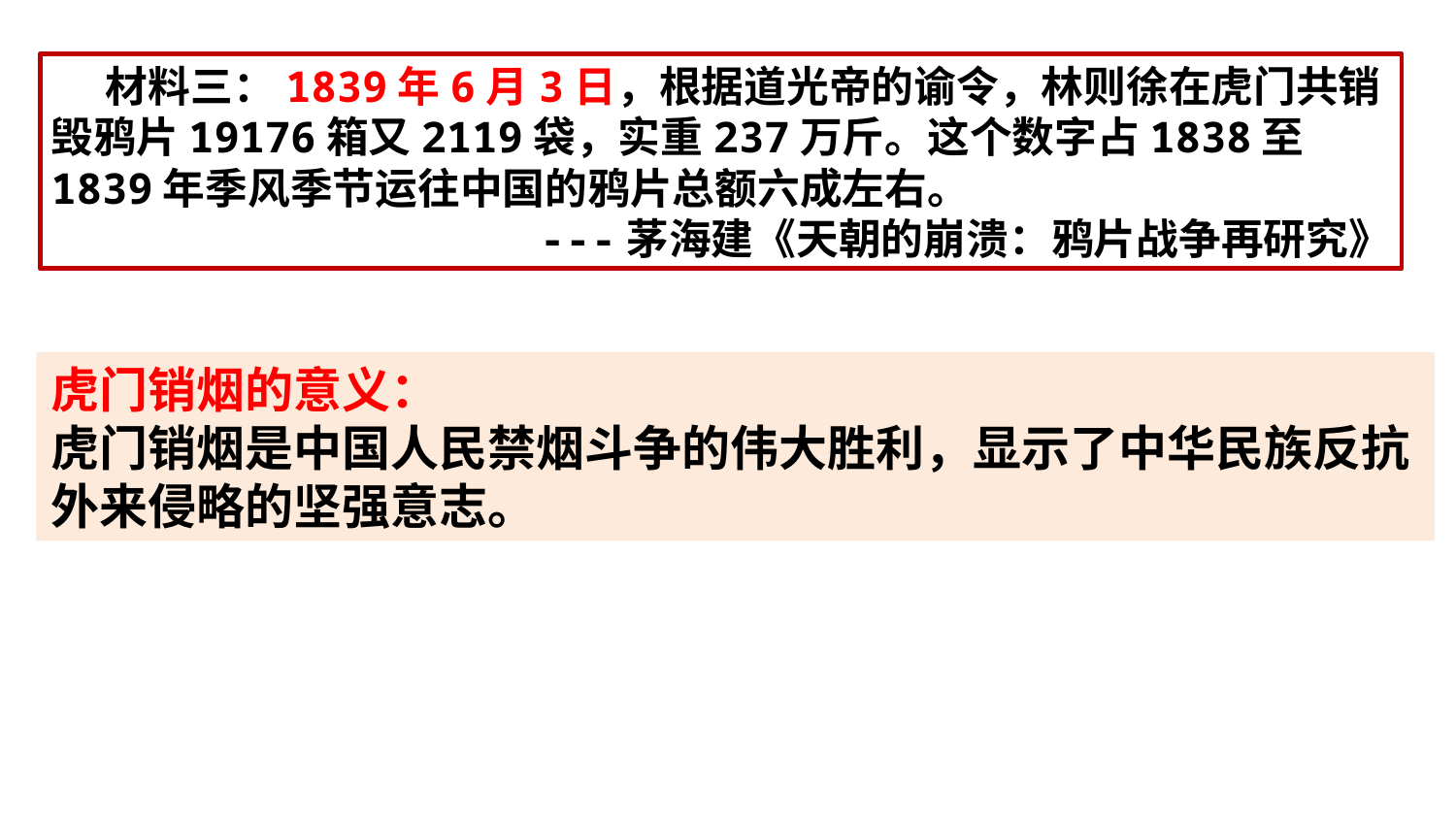

材料三：1839年6月3日，根据道光帝的谕令，林则徐在虎门共销毁鸦片19176箱又2119袋，实重237万斤。这个数字占1838至1839年季风季节运往中国的鸦片总额六成左右。
---茅海建《天朝的崩溃：鸦片战争再研究》
虎门销烟的意义：
虎门销烟是中国人民禁烟斗争的伟大胜利，显示了中华民族反抗外来侵略的坚强意志。